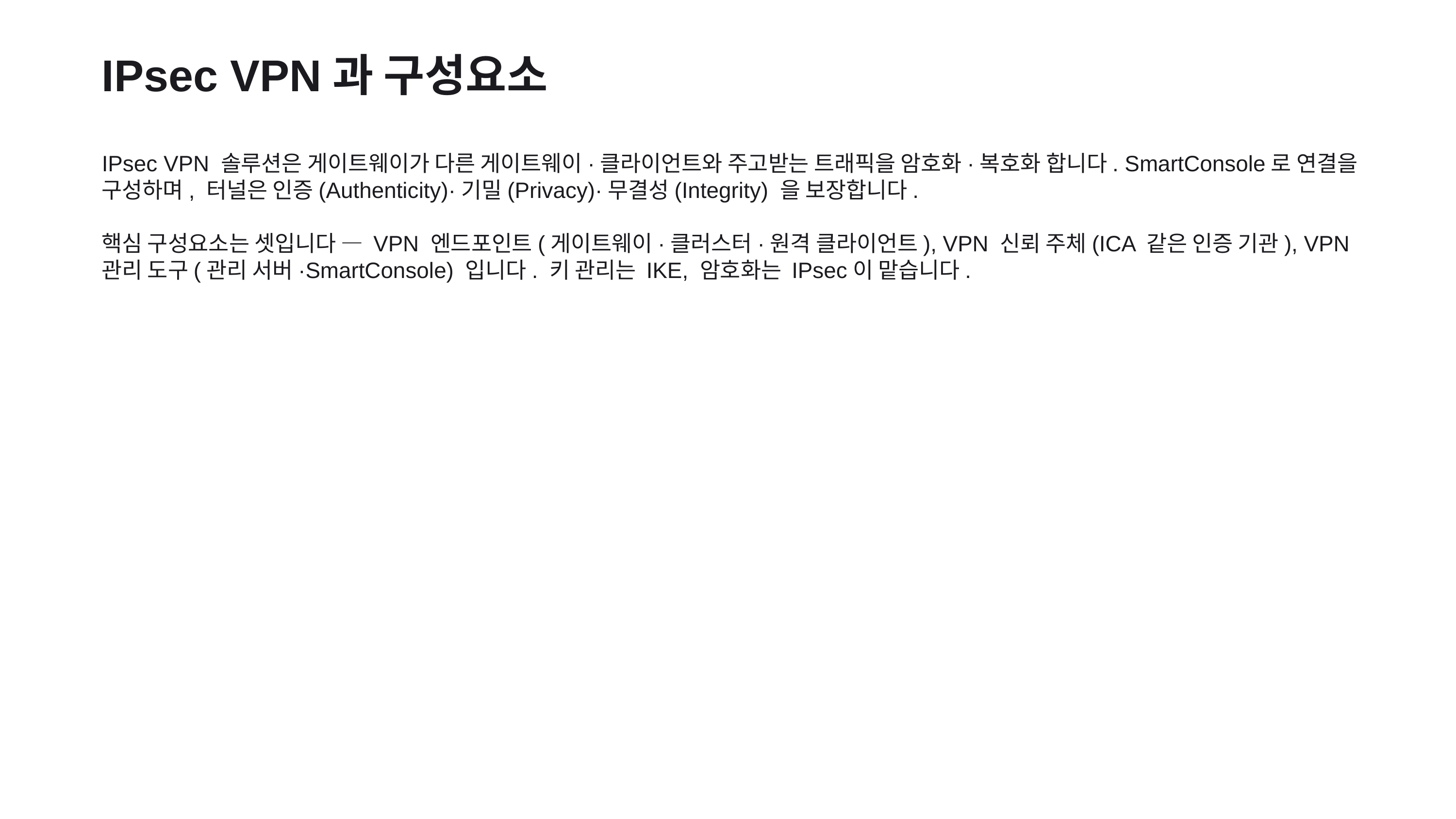

IPsec VPN과 구성요소
IPsec VPN 솔루션은 게이트웨이가 다른 게이트웨이·클라이언트와 주고받는 트래픽을 암호화·복호화 합니다. SmartConsole로 연결을 구성하며, 터널은 인증(Authenticity)·기밀(Privacy)·무결성(Integrity) 을 보장합니다.

핵심 구성요소는 셋입니다 — VPN 엔드포인트(게이트웨이·클러스터·원격 클라이언트), VPN 신뢰 주체(ICA 같은 인증 기관), VPN 관리 도구(관리 서버·SmartConsole) 입니다. 키 관리는 IKE, 암호화는 IPsec이 맡습니다.